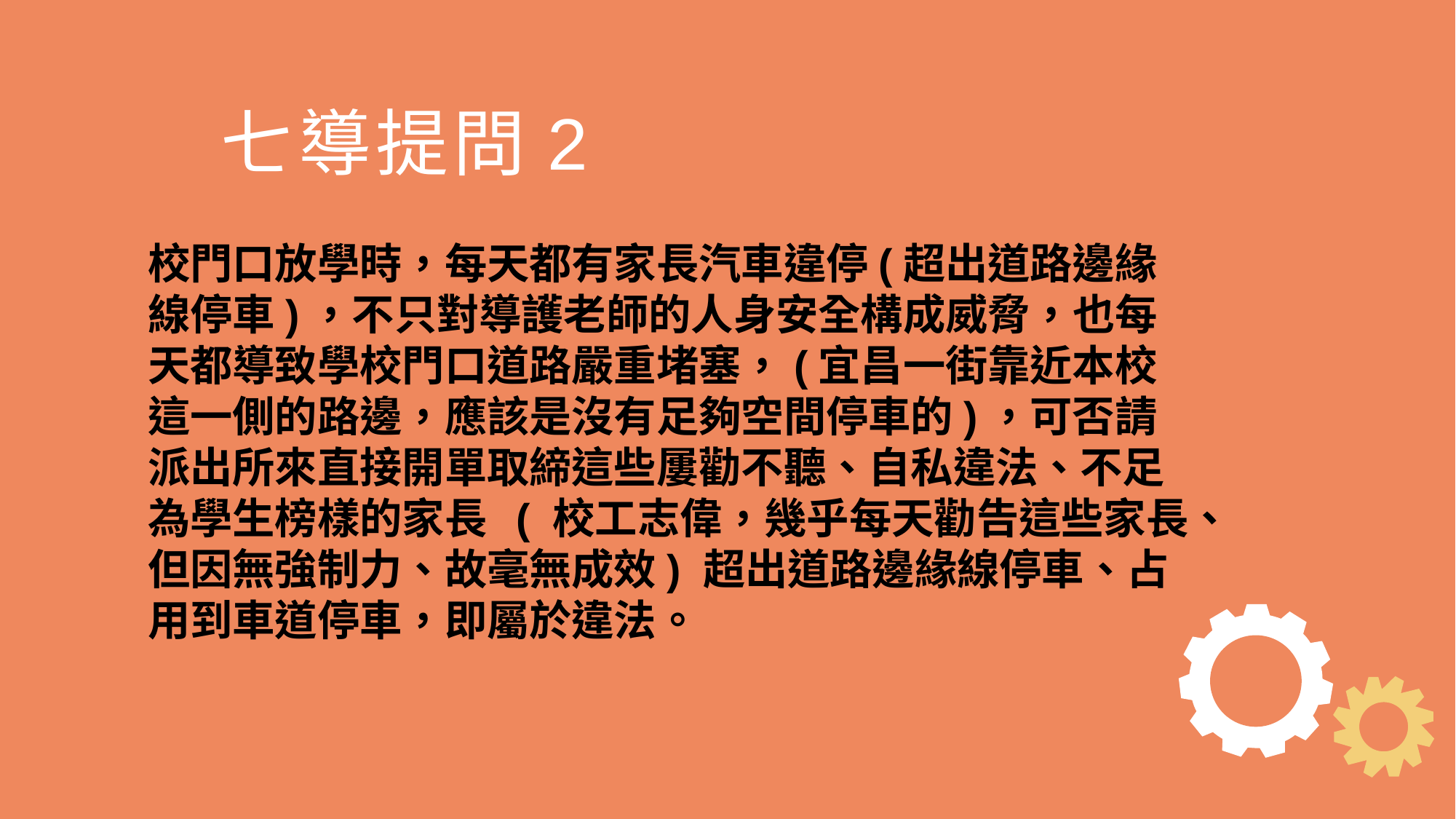

七導提問2
校門口放學時，每天都有家長汽車違停(超出道路邊緣線停車)，不只對導護老師的人身安全構成威脅，也每天都導致學校門口道路嚴重堵塞，(宜昌一街靠近本校這一側的路邊，應該是沒有足夠空間停車的)，可否請派出所來直接開單取締這些屢勸不聽、自私違法、不足為學生榜樣的家長  ( 校工志偉，幾乎每天勸告這些家長、但因無強制力、故毫無成效) 超出道路邊緣線停車、占用到車道停車，即屬於違法。